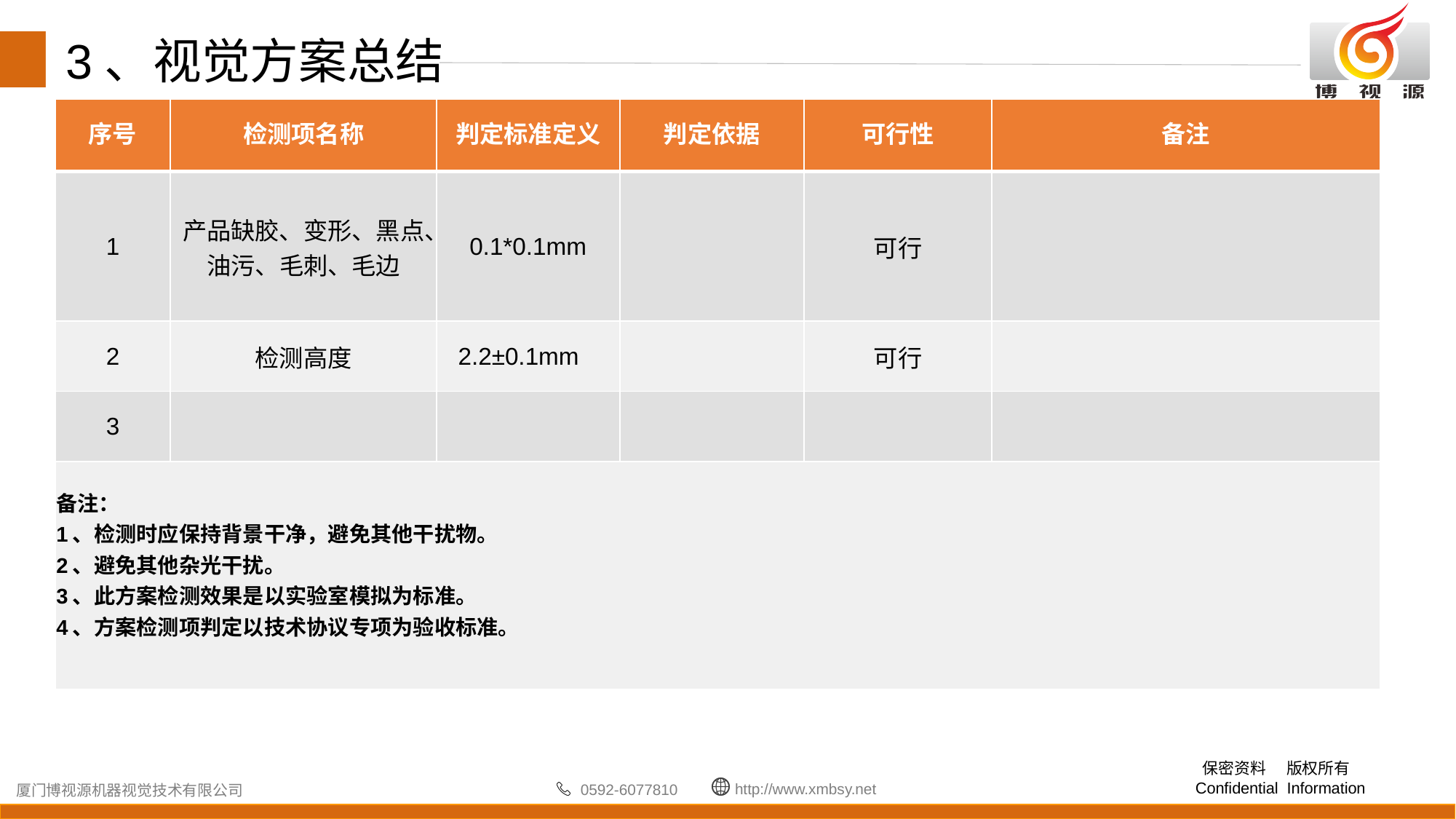

3、视觉方案总结
| 序号 | 检测项名称 | 判定标准定义 | 判定依据 | 可行性 | 备注 |
| --- | --- | --- | --- | --- | --- |
| 1 | 产品缺胶、变形、黑点、油污、毛刺、毛边 | 0.1\*0.1mm |  | 可行 |  |
| 2 | 检测高度 | 2.2±0.1mm |  | 可行 |  |
| 3 |  |  |  |  |  |
| 备注： 1、检测时应保持背景干净，避免其他干扰物。 2、避免其他杂光干扰。 3、此方案检测效果是以实验室模拟为标准。 4、方案检测项判定以技术协议专项为验收标准。 |  |  |  |  |  |